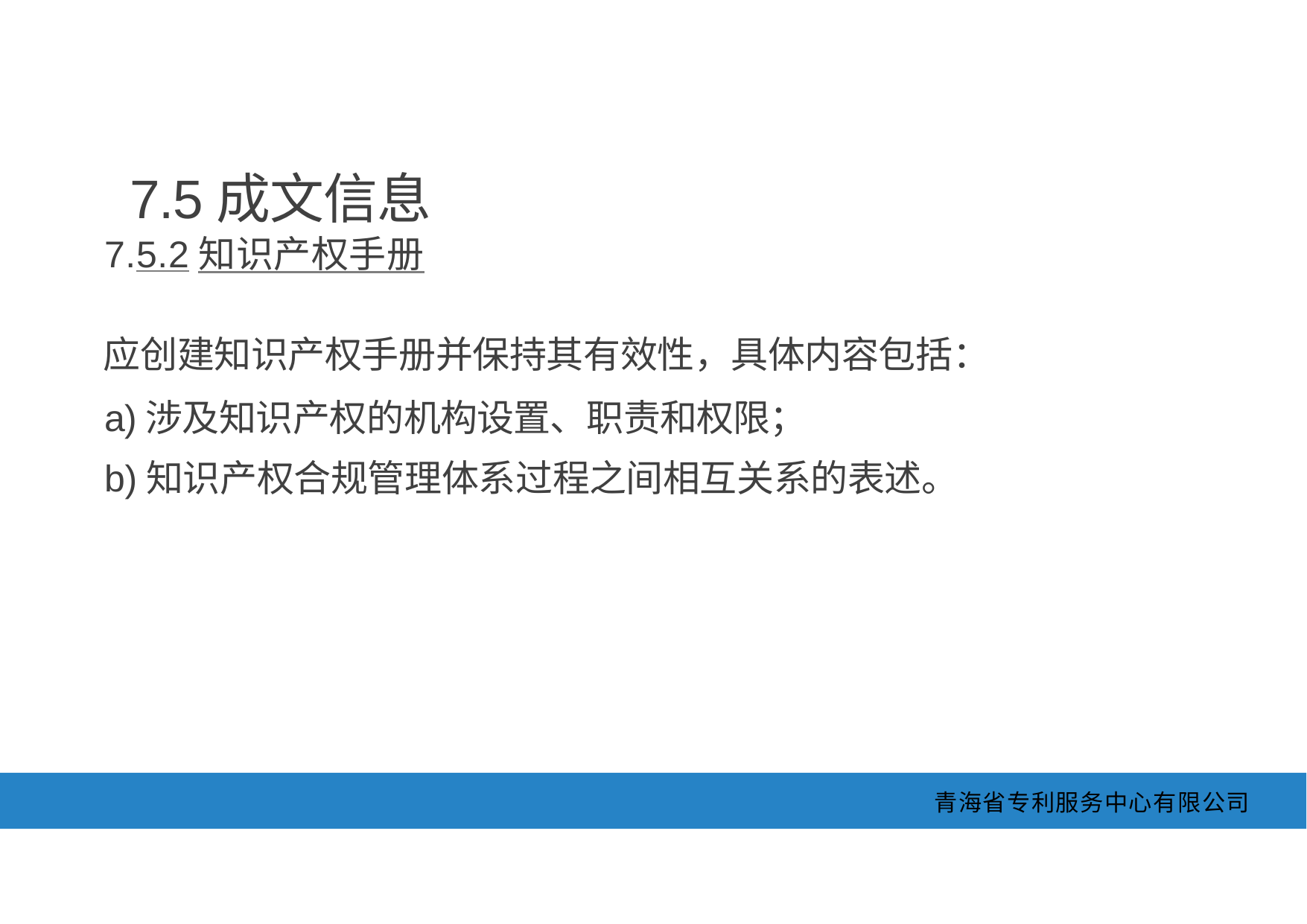

7.5成文信息
7.5.2知识产权手册
应创建知识产权手册并保持其有效性，具体内容包括：
a)涉及知识产权的机构设置、职责和权限；

b)知识产权合规管理体系过程之间相互关系的表述。

青海省专利服务中心有限公司